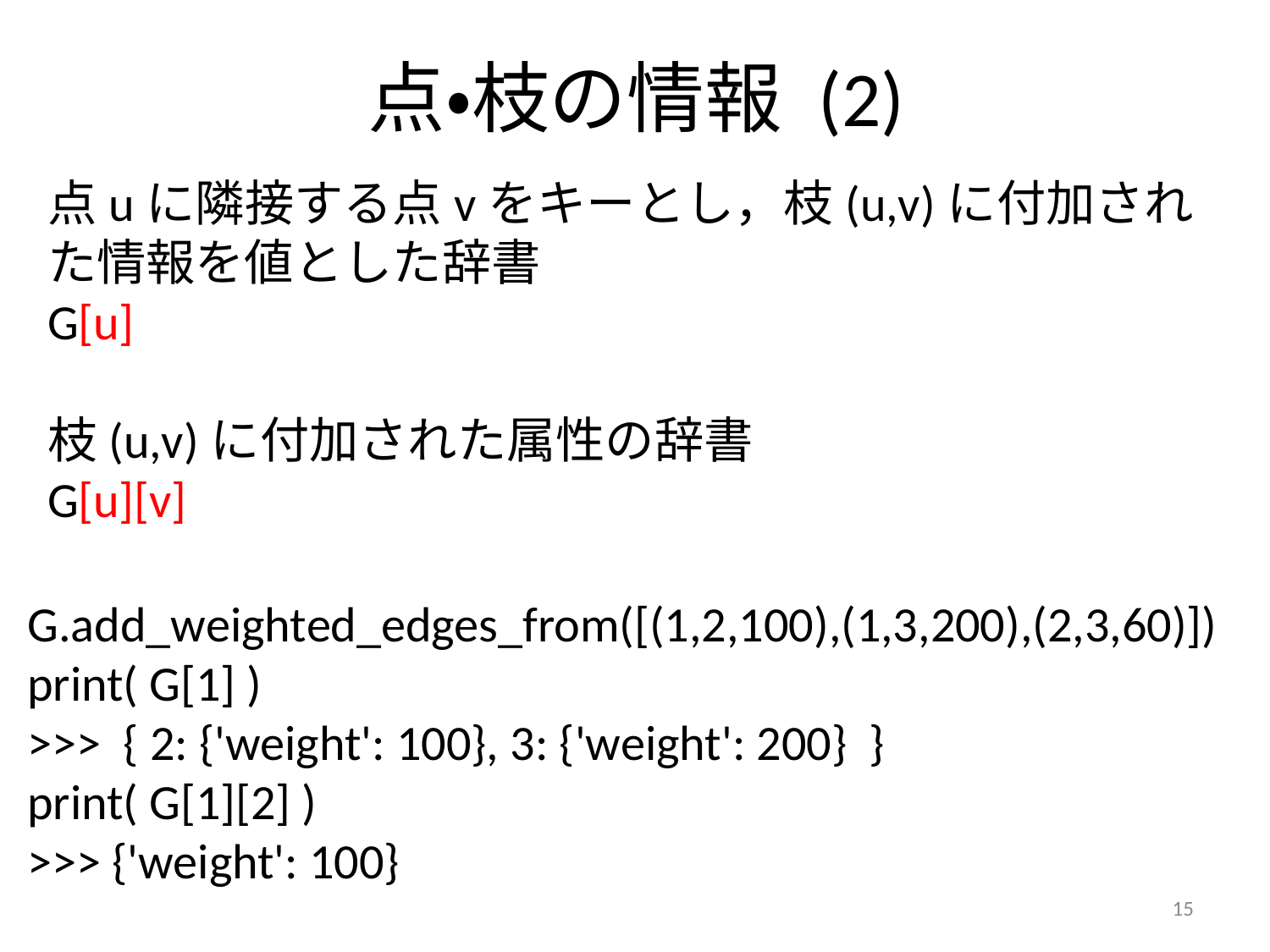

# 点・枝の情報 (2)
点uに隣接する点vをキーとし，枝(u,v)に付加された情報を値とした辞書
G[u]

枝(u,v)に付加された属性の辞書
G[u][v]
G.add_weighted_edges_from([(1,2,100),(1,3,200),(2,3,60)])
print( G[1] )
>>>  { 2: {'weight': 100}, 3: {'weight': 200}  }
print( G[1][2] )
>>> {'weight': 100}
15